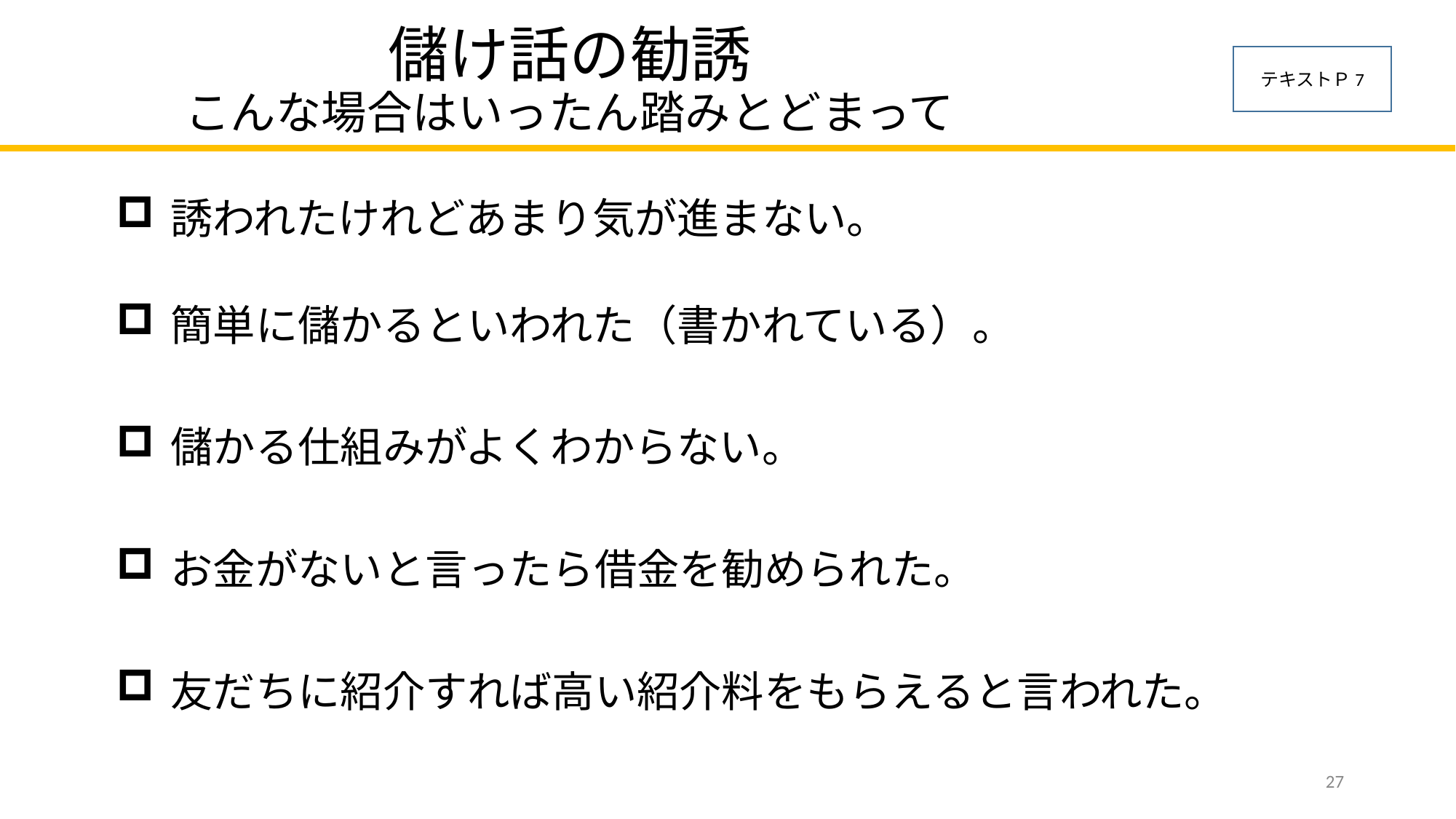

# 儲け話の勧誘
こんな場合はいったん踏みとどまって
テキストＰ7
誘われたけれどあまり気が進まない。

簡単に儲かるといわれた（書かれている）。

儲かる仕組みがよくわからない。

お金がないと言ったら借金を勧められた。

友だちに紹介すれば高い紹介料をもらえると言われた。
27